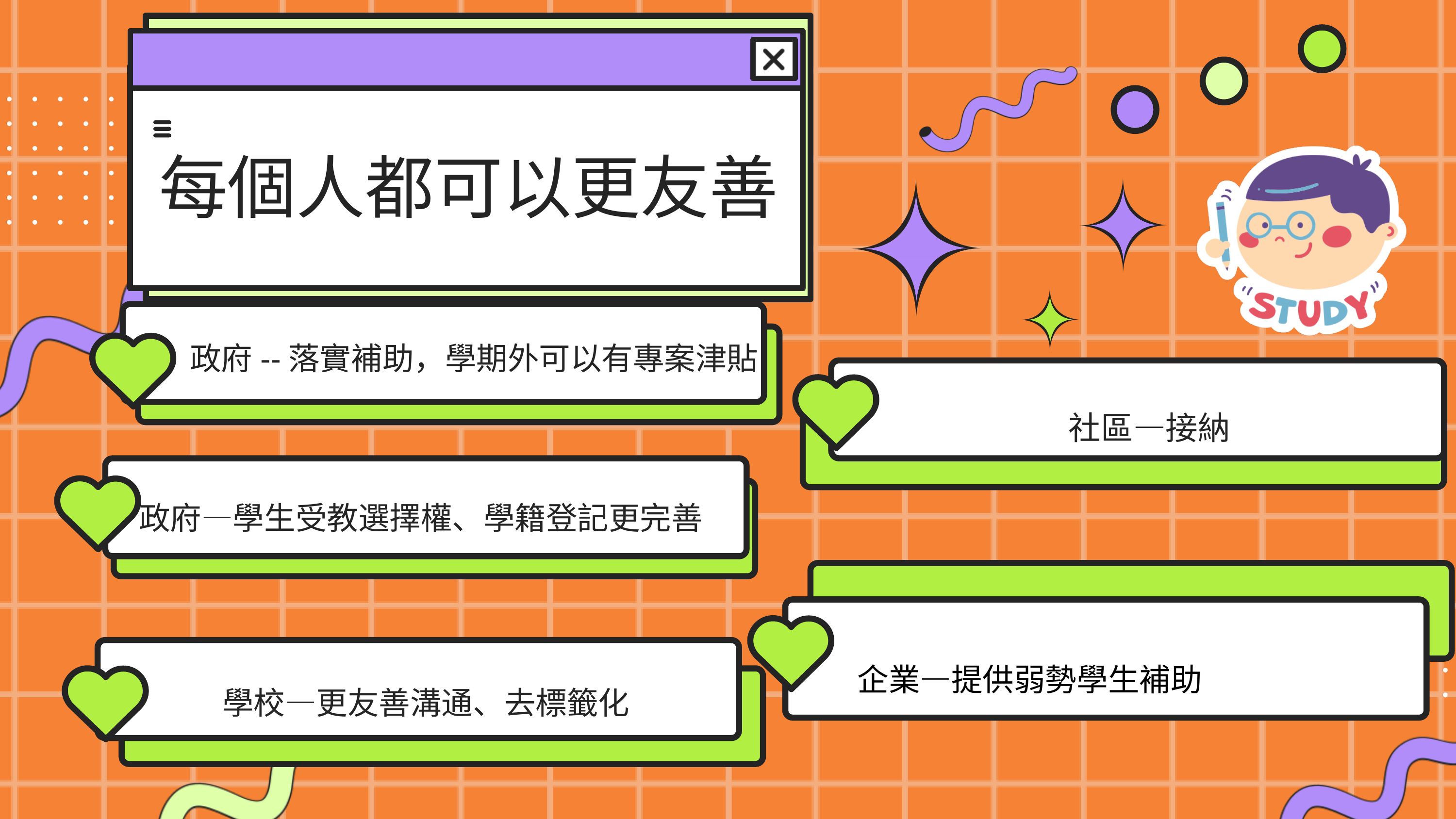

每個人都可以更友善

政府--落實補助，學期外可以有專案津貼

社區—接納

政府—學生受教選擇權、學籍登記更完善

企業—提供弱勢學生補助

學校—更友善溝通、去標籤化